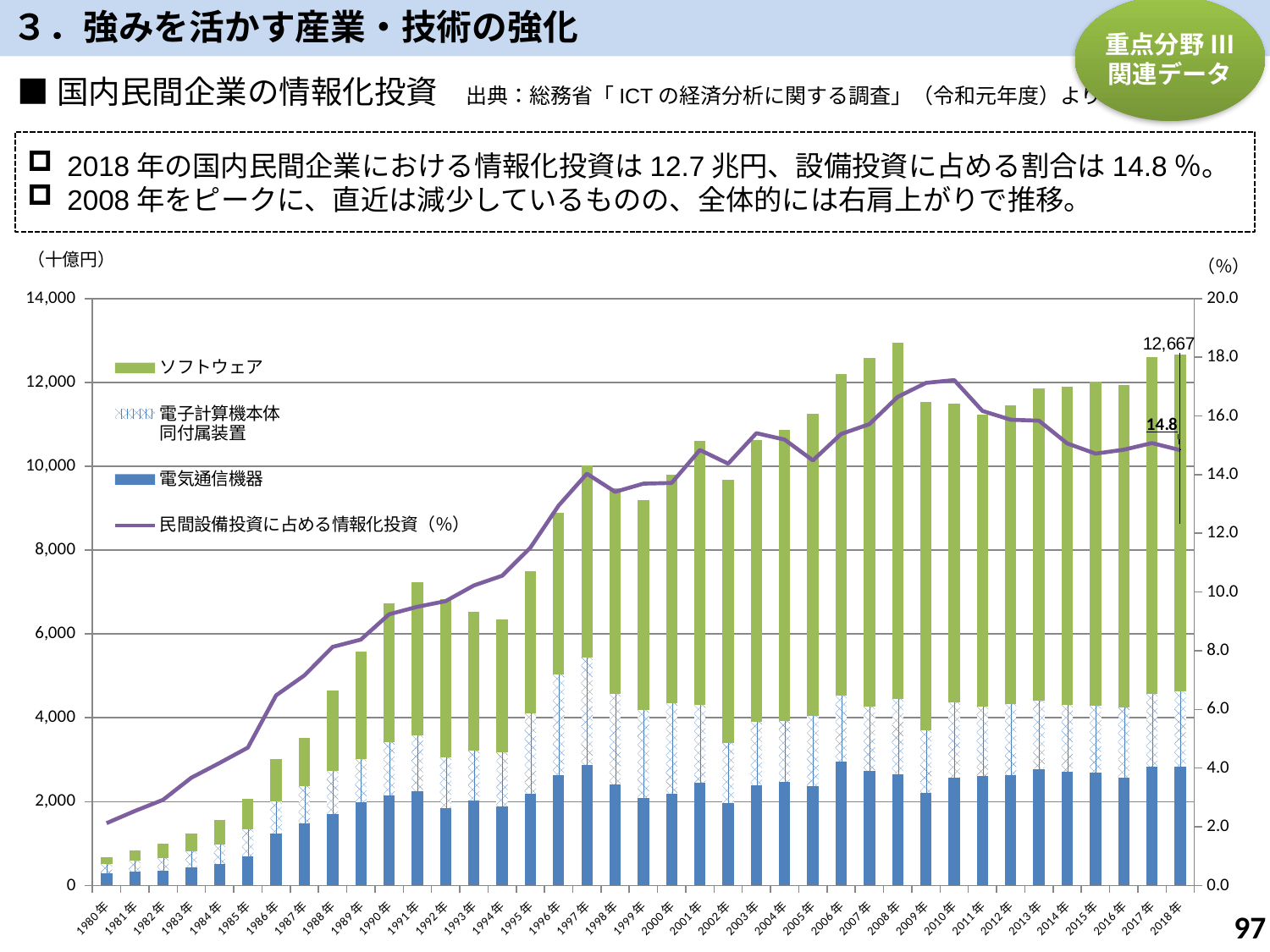

３．強みを活かす産業・技術の強化
重点分野 Ⅲ
関連データ
■国内民間企業の情報化投資　出典：総務省「ICTの経済分析に関する調査」（令和元年度）より作成
2018年の国内民間企業における情報化投資は12.7兆円、設備投資に占める割合は14.8％。
2008年をピークに、直近は減少しているものの、全体的には右肩上がりで推移。
（十億円）
（％）

### Chart

| Category | 電気通信機器 | 電子計算機本体
同付属装置 | ソフトウェア | 民間設備投資に占める情報化投資（％） |
|---|---|---|---|---|
| 1980年 | 285.17571877660464 | 230.67794202484004 | 161.49172798926574 | 2.1233053214243762 |
| 1981年 | 323.2462967849905 | 269.3010800971759 | 253.3610017722967 | 2.5371928828347987 |
| 1982年 | 349.6343506713376 | 300.23622600105114 | 343.260147720969 | 2.9189666210524123 |
| 1983年 | 438.8016763116447 | 375.8374505495122 | 431.95643052743435 | 3.671699077340196 |
| 1984年 | 509.9143676810231 | 471.48373011734054 | 572.8615181405844 | 4.1763692970775965 |
| 1985年 | 686.5991702238358 | 649.2970606787934 | 725.0787942095197 | 4.698480324202103 |
| 1986年 | 1245.6598499498514 | 763.0878895560973 | 1000.9431246359923 | 6.479017589017518 |
| 1987年 | 1479.6603501020809 | 887.1165204343396 | 1144.3823944397168 | 7.156080634695779 |
| 1988年 | 1700.1652718324242 | 1037.4612661499448 | 1913.9481310174622 | 8.129104778315869 |
| 1989年 | 1979.2138785173456 | 1044.8113830194136 | 2545.395871591865 | 8.379521596050322 |
| 1990年 | 2143.83901433263 | 1275.02275363502 | 3308.296617870687 | 9.242991884918348 |
| 1991年 | 2256.651103411443 | 1333.2658130399143 | 3646.2863424204297 | 9.498007417076401 |
| 1992年 | 1836.8108413008651 | 1215.8411359249142 | 3787.0110242445594 | 9.690271529570904 |
| 1993年 | 2031.540195104114 | 1186.9441393851046 | 3303.3032311094894 | 10.224978137628382 |
| 1994年 | 1879.3809594304987 | 1291.8380452210204 | 3171.875600890714 | 10.554339320429543 |
| 1995年 | 2196.1561066692034 | 1917.540601628323 | 3379.5679087806666 | 11.51426457914136 |
| 1996年 | 2638.655252372232 | 2388.6377388592846 | 3864.146202020591 | 12.947202012464732 |
| 1997年 | 2868.0078682922917 | 2576.257504922542 | 4580.937007884133 | 14.032134522551692 |
| 1998年 | 2416.792523713873 | 2145.9448131392346 | 4909.342239456861 | 13.413845340328105 |
| 1999年 | 2097.081454744649 | 2081.4131148535607 | 5020.898097359189 | 13.693158724543036 |
| 2000年 | 2198.05468231638 | 2149.3357834775184 | 5459.596 | 13.716889918965615 |
| 2001年 | 2445.734272341563 | 1853.9516051071002 | 6306.883871396137 | 14.840590106121166 |
| 2002年 | 1971.570563639747 | 1428.1139653073496 | 6274.436800267993 | 14.374131833852767 |
| 2003年 | 2397.369888311832 | 1504.4684964773314 | 6717.279418149618 | 15.413167891121716 |
| 2004年 | 2471.0810335388683 | 1448.2533091204418 | 6946.408127586102 | 15.193548909320935 |
| 2005年 | 2364.9627173526983 | 1680.1397353836712 | 7197.4220000000005 | 14.483589748766622 |
| 2006年 | 2947.2428731096174 | 1574.07921656153 | 7671.362780669493 | 15.385634912451973 |
| 2007年 | 2742.143441717813 | 1519.8347440208854 | 8325.375034120081 | 15.721182246514482 |
| 2008年 | 2659.0459943026817 | 1792.06108914826 | 8501.050441100939 | 16.648381165850513 |
| 2009年 | 2208.6395307469993 | 1493.1942215176489 | 7833.638872279701 | 17.124548522085608 |
| 2010年 | 2572.3403150343966 | 1803.112908573887 | 7116.413125207128 | 17.219787625366983 |
| 2011年 | 2608.853 | 1664.7410947496928 | 6949.687 | 16.170360261286326 |
| 2012年 | 2633.5685592503983 | 1703.331456864203 | 7125.66984343295 | 15.870090837350805 |
| 2013年 | 2783.378283405092 | 1626.3249198995964 | 7451.747874640721 | 15.838053783971084 |
| 2014年 | 2712.5905524631958 | 1597.7115515938158 | 7584.460768808962 | 15.063106585939266 |
| 2015年 | 2695.1566328584004 | 1587.450967327409 | 7726.449574765241 | 14.71609814478181 |
| 2016年 | 2576.156301732039 | 1670.3827320270784 | 7686.430600829485 | 14.849389789184423 |
| 2017年 | 2823.9937591617445 | 1744.759245064586 | 8034.9637408333065 | 15.076108000492384 |
| 2018年 | 2824.4063919483133 | 1797.6068989740693 | 8045.116262747962 | 14.833208099186441 |
97